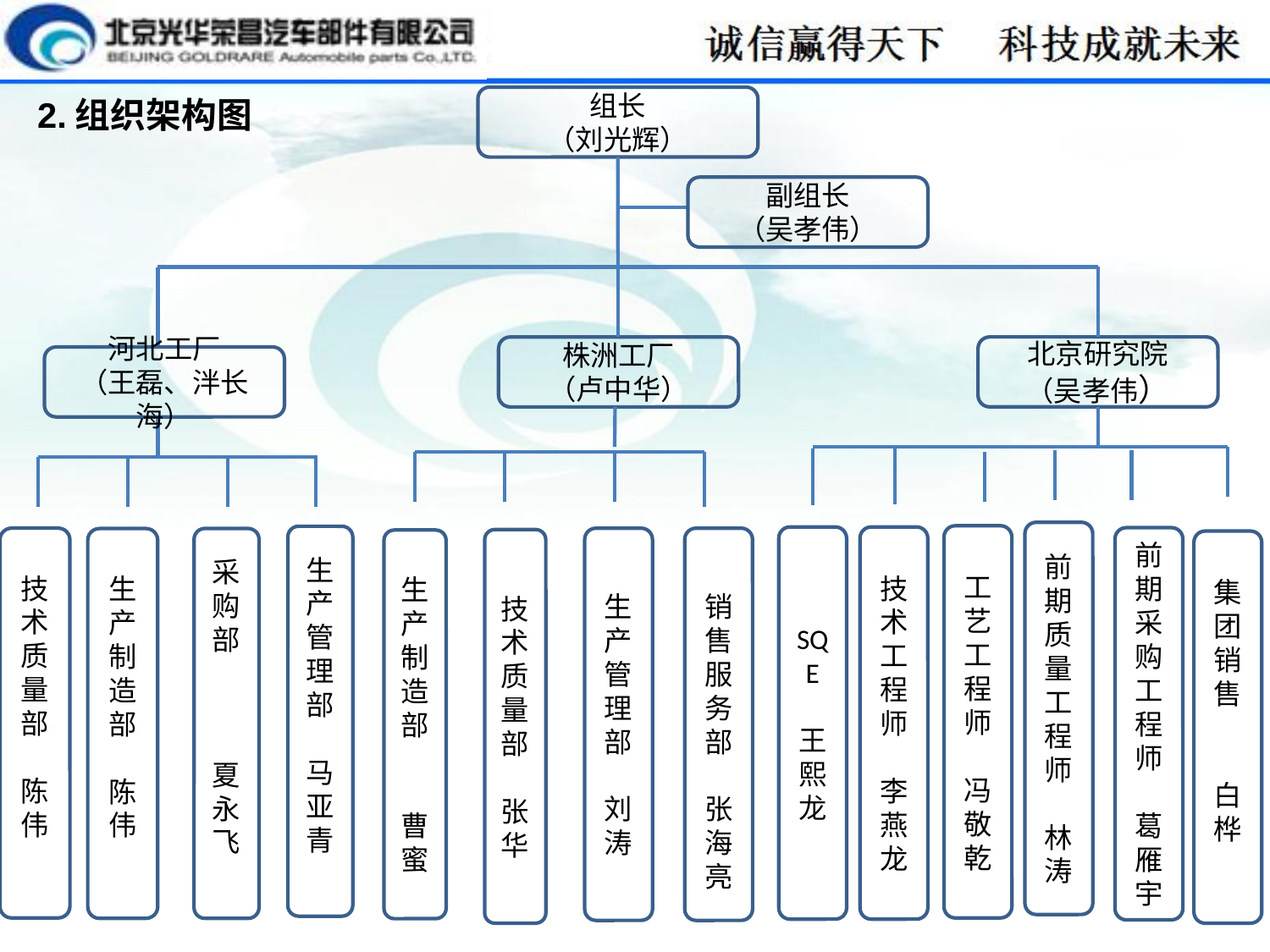

2.组织架构图
组长
（刘光辉）
副组长
（吴孝伟）
北京研究院
（吴孝伟）
株洲工厂
（卢中华）
河北工厂
（王磊、泮长海）
前期质量工程师

林涛
工艺工程师

冯敬乾

生产管理部

马亚青

SQE

王熙龙
技术工程师

李燕龙
前期采购工程师

葛雁宇
技术质量部

陈伟

生产管理部

刘涛

销售服务部

张海亮

生产制造部

陈伟

采购部

夏永飞

技术质量部

张华
生产制造部

曹蜜

集团销售

白桦